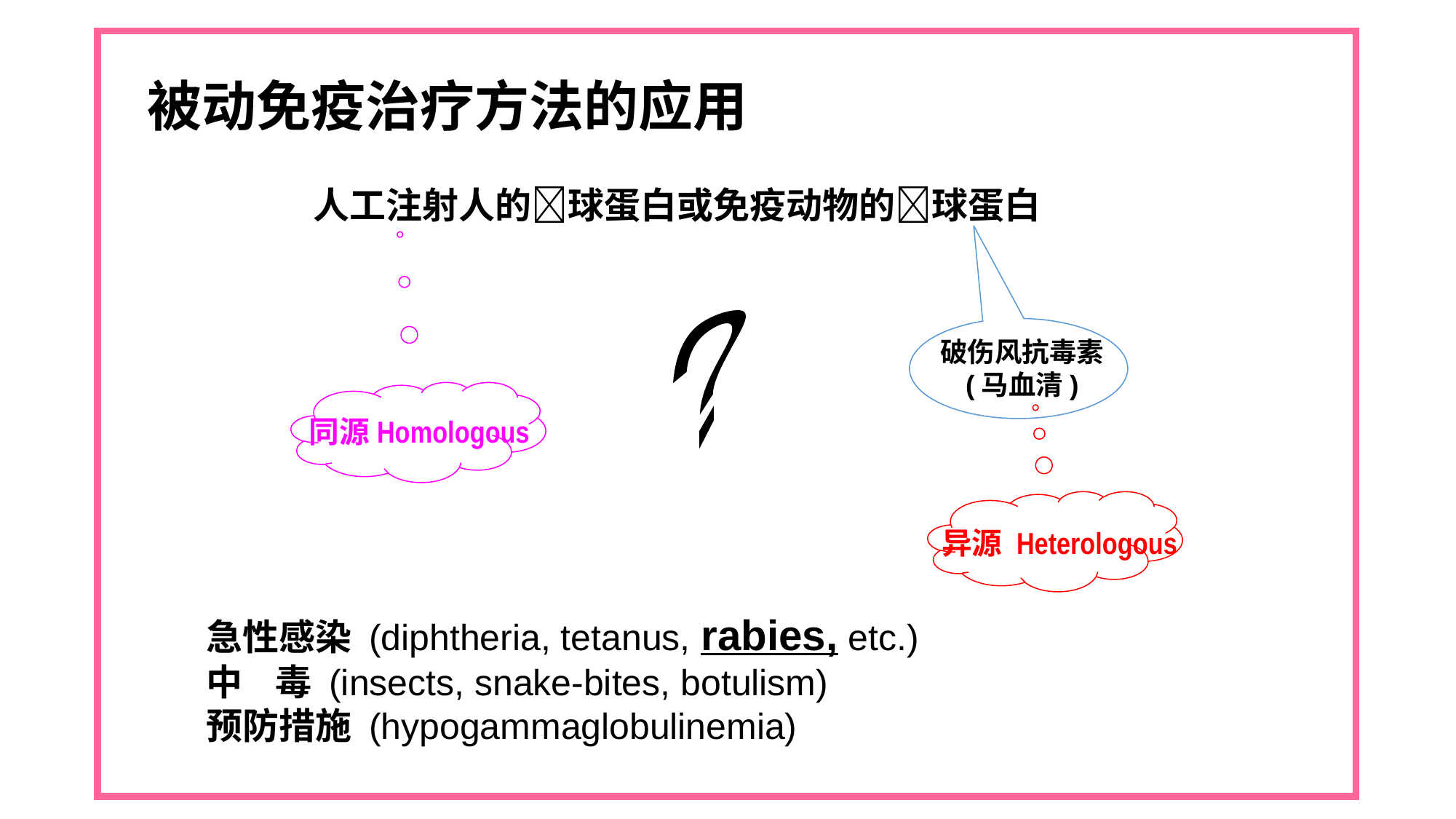

被动免疫治疗方法的应用
人工注射人的γ球蛋白或免疫动物的γ球蛋白
?

破伤风抗毒素
(马血清)

同源Homologous

异源 Heterologous
急性感染 (diphtheria, tetanus, rabies, etc.)
中    毒 (insects, snake-bites, botulism)
预防措施 (hypogammaglobulinemia)